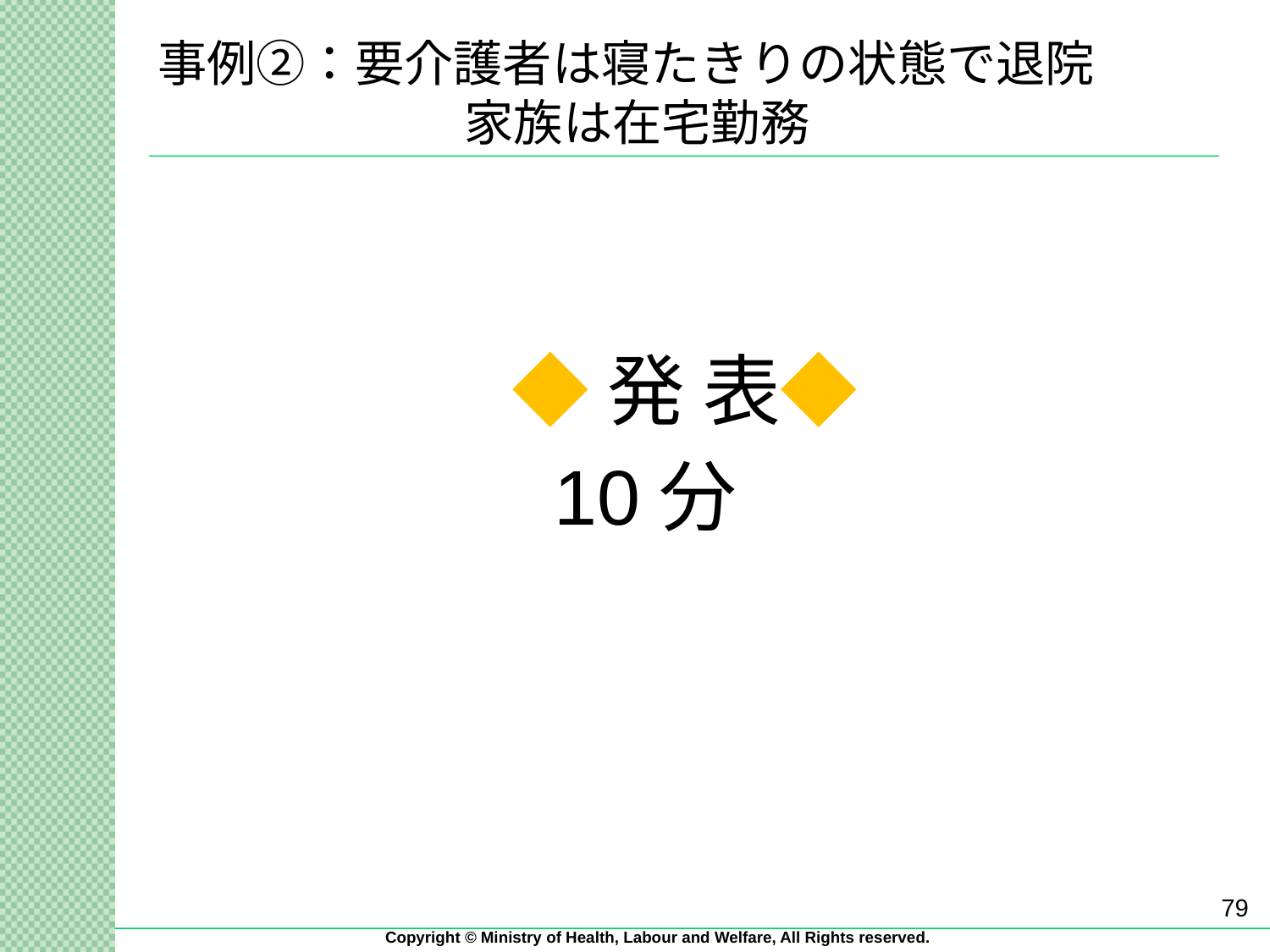

# 事例②：要介護者は寝たきりの状態で退院 　　　　　　 家族は在宅勤務

◆発 表◆
10分
79
Copyright © Ministry of Health, Labour and Welfare, All Rights reserved.